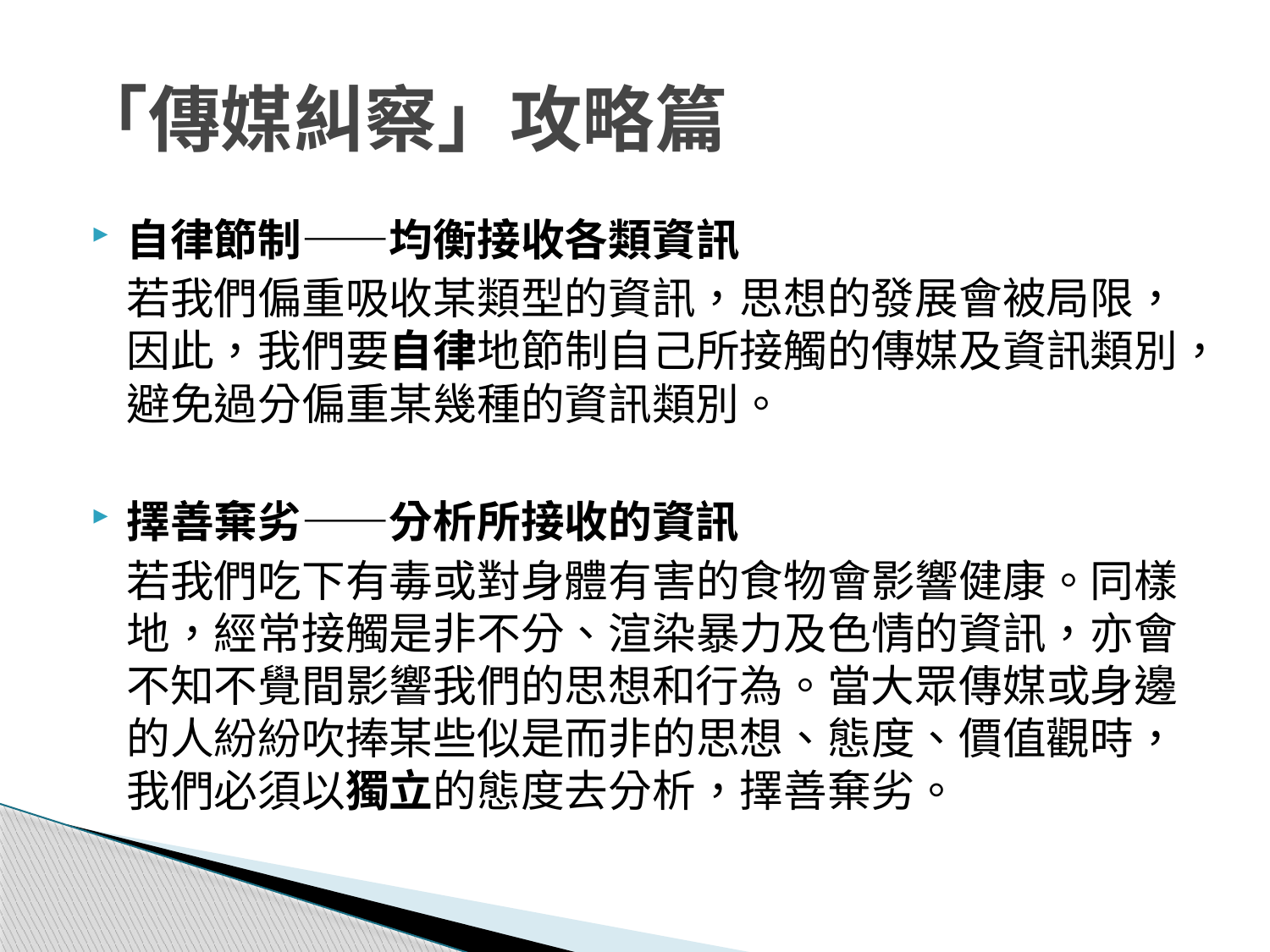

# 「傳媒糾察」攻略篇
自律節制——均衡接收各類資訊
	若我們偏重吸收某類型的資訊，思想的發展會被局限，因此，我們要自律地節制自己所接觸的傳媒及資訊類別，避免過分偏重某幾種的資訊類別。

擇善棄劣——分析所接收的資訊
	若我們吃下有毒或對身體有害的食物會影響健康。同樣地，經常接觸是非不分、渲染暴力及色情的資訊，亦會不知不覺間影響我們的思想和行為。當大眾傳媒或身邊的人紛紛吹捧某些似是而非的思想、態度、價值觀時，我們必須以獨立的態度去分析，擇善棄劣。